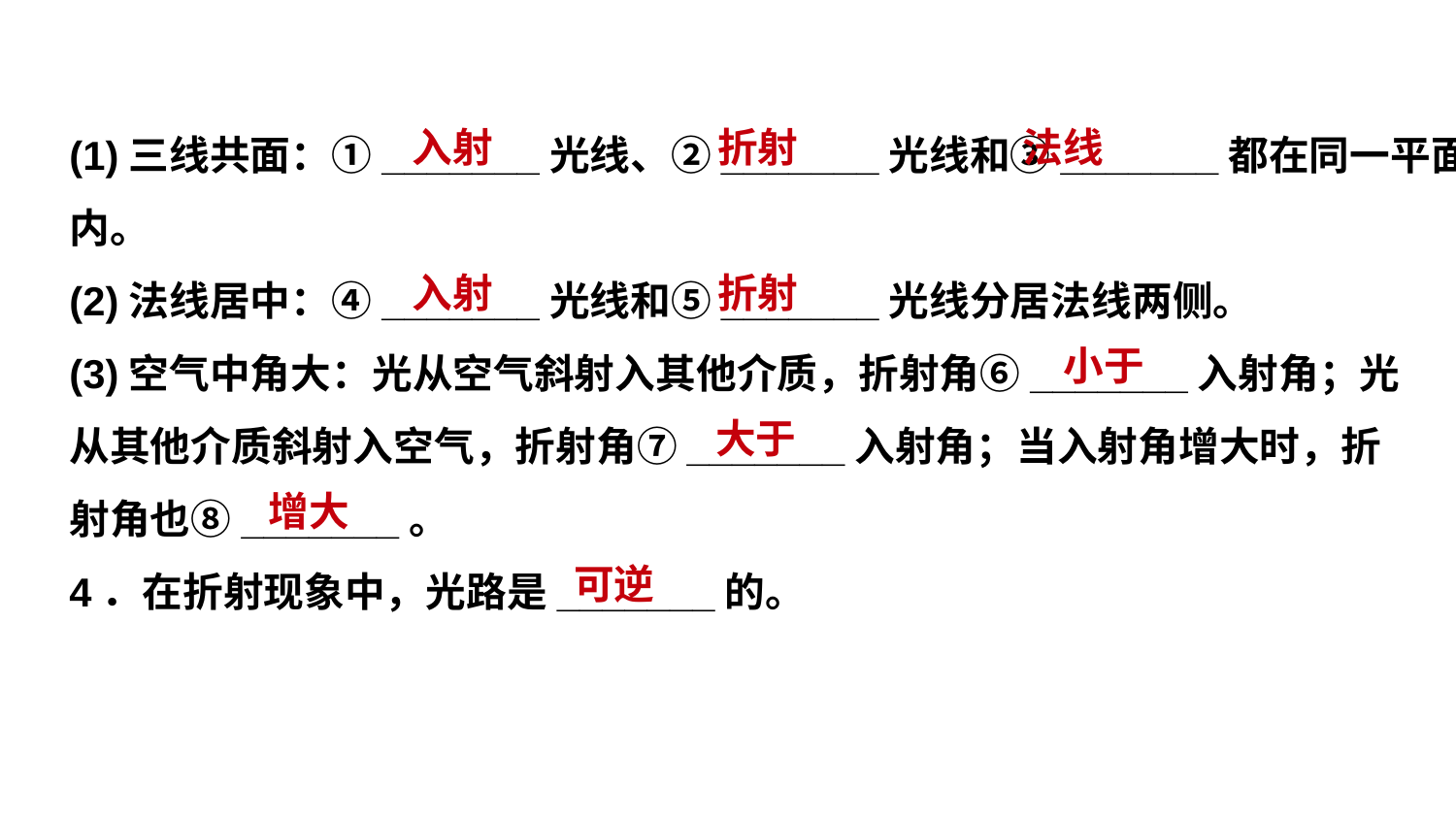

入射
 折射
 法线
(1)三线共面：①_______光线、②_______光线和③_______都在同一平面
内。
(2)法线居中：④_______光线和⑤_______光线分居法线两侧。
(3)空气中角大：光从空气斜射入其他介质，折射角⑥_______入射角；光
从其他介质斜射入空气，折射角⑦_______入射角；当入射角增大时，折
射角也⑧_______。
4．在折射现象中，光路是_______的。
 入射
 折射
 小于
 大于
 增大
 可逆